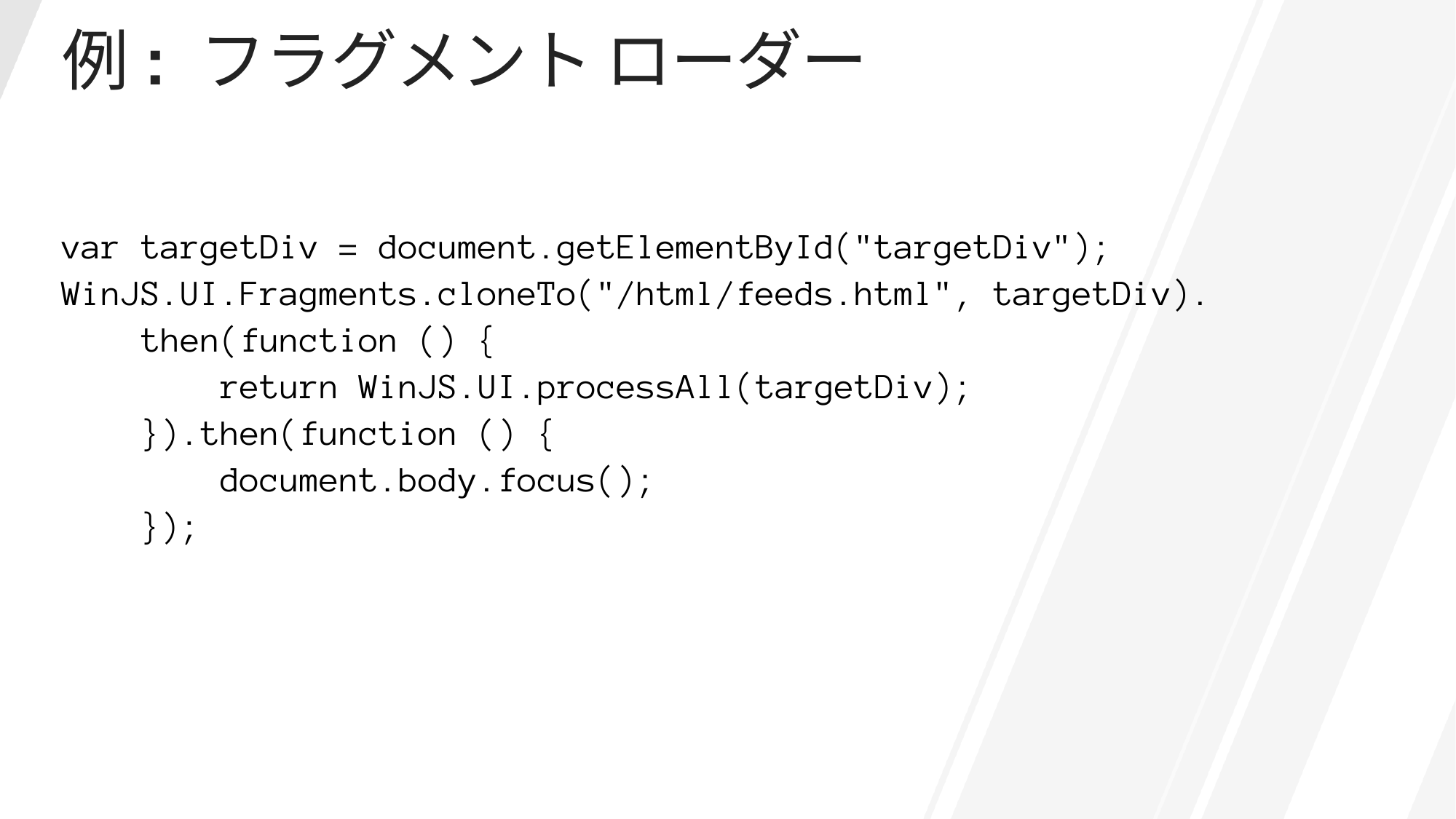

# 例: フラグメント ローダー
var targetDiv = document.getElementById("targetDiv");
WinJS.UI.Fragments.cloneTo("/html/feeds.html", targetDiv).
    then(function () {
        return WinJS.UI.processAll(targetDiv);
    }).then(function () {
        document.body.focus();
    });